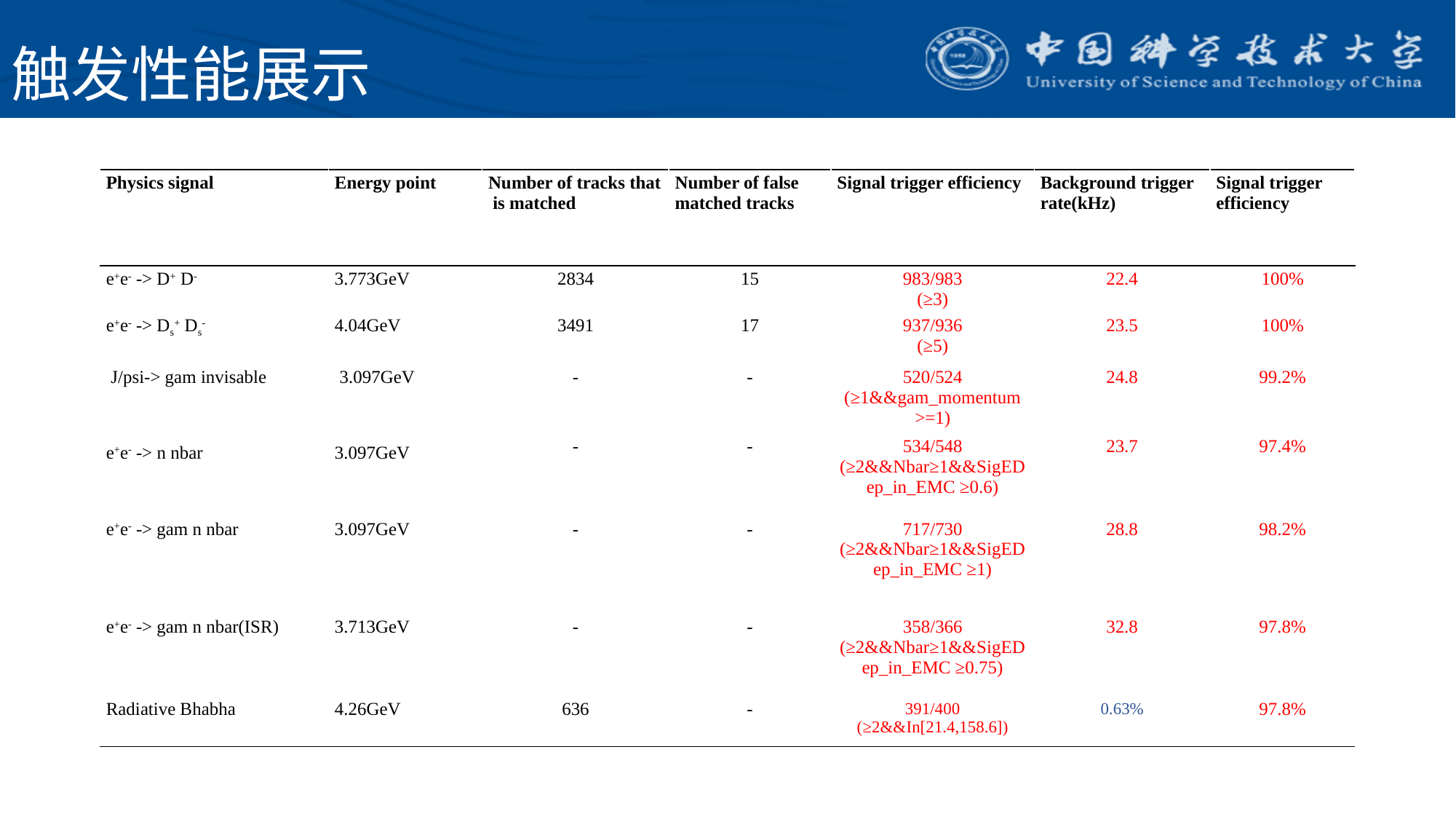

# 触发性能展示
| Physics signal | Energy point | Number of tracks that is matched | Number of false matched tracks | Signal trigger efficiency | Background trigger rate(kHz) | Signal trigger efficiency |
| --- | --- | --- | --- | --- | --- | --- |
| e+e- -> D+ D- | 3.773GeV | 2834 | 15 | 983/983 (≥3) | 22.4 | 100% |
| e+e- -> Ds+ Ds- | 4.04GeV | 3491 | 17 | 937/936 (≥5) | 23.5 | 100% |
| J/psi-> gam invisable | 3.097GeV | - | - | 520/524 (≥1&&gam\_momentum>=1) | 24.8 | 99.2% |
| e+e- -> n nbar | 3.097GeV | - | - | 534/548 (≥2&&Nbar≥1&&SigEDep\_in\_EMC ≥0.6) | 23.7 | 97.4% |
| e+e- -> gam n nbar | 3.097GeV | - | - | 717/730 (≥2&&Nbar≥1&&SigEDep\_in\_EMC ≥1) | 28.8 | 98.2% |
| e+e- -> gam n nbar(ISR) | 3.713GeV | - | - | 358/366 (≥2&&Nbar≥1&&SigEDep\_in\_EMC ≥0.75) | 32.8 | 97.8% |
| Radiative Bhabha | 4.26GeV | 636 | - | 391/400 (≥2&&In[21.4,158.6]) | 0.63% | 97.8% |